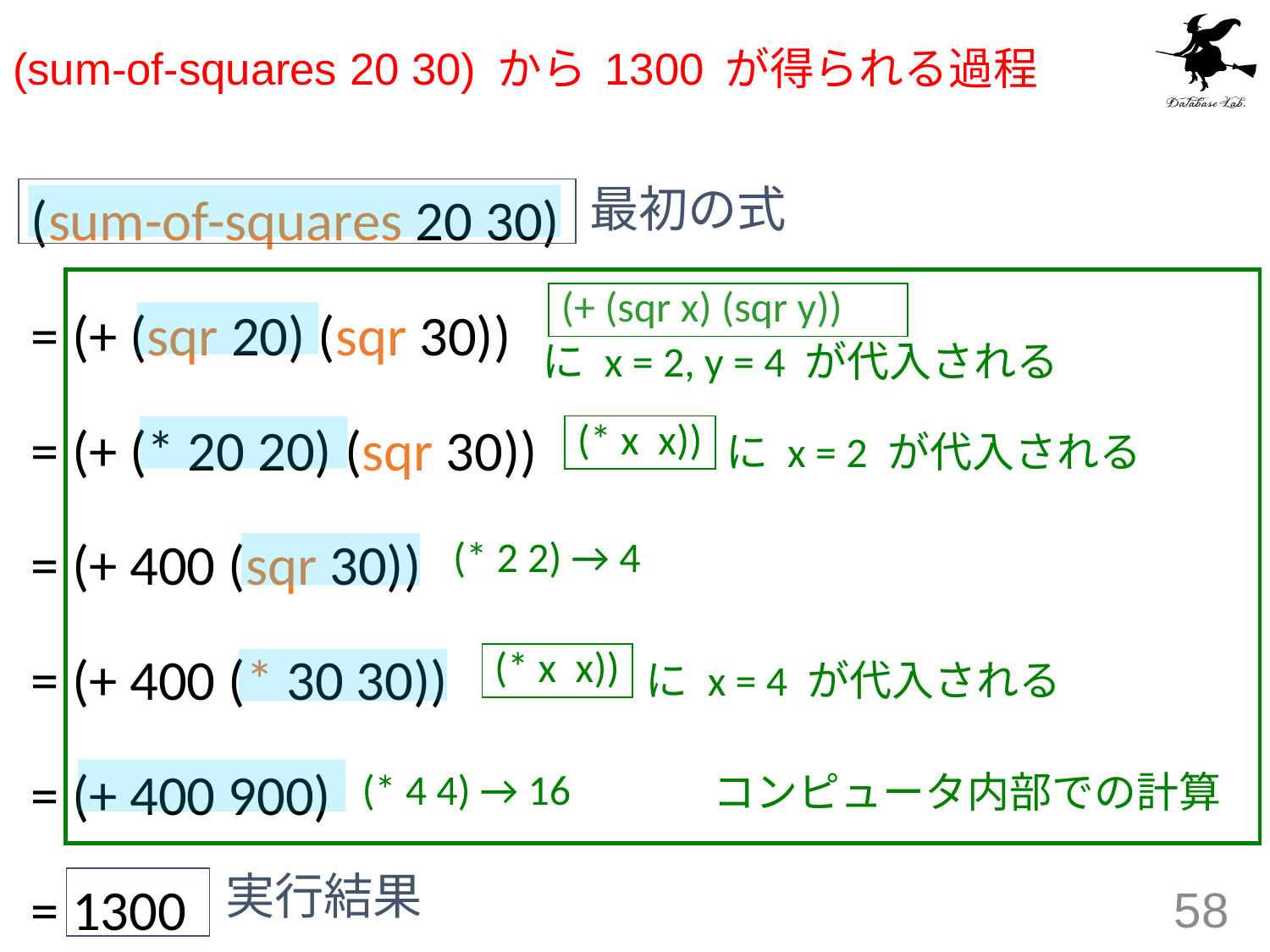

# (sum-of-squares 20 30) から 1300 が得られる過程
(sum-of-squares 20 30)
= (+ (sqr 20) (sqr 30))
= (+ (* 20 20) (sqr 30))
= (+ 400 (sqr 30))
= (+ 400 (* 30 30))
= (+ 400 900)
= 1300
最初の式

(+ (sqr x) (sqr y))
に x = 2, y = 4 が代入される

に x = 2 が代入される
(* x  x))

(* 2 2) → 4

に x = 4 が代入される
(* x  x))

(* 4 4) → 16

コンピュータ内部での計算
実行結果

58